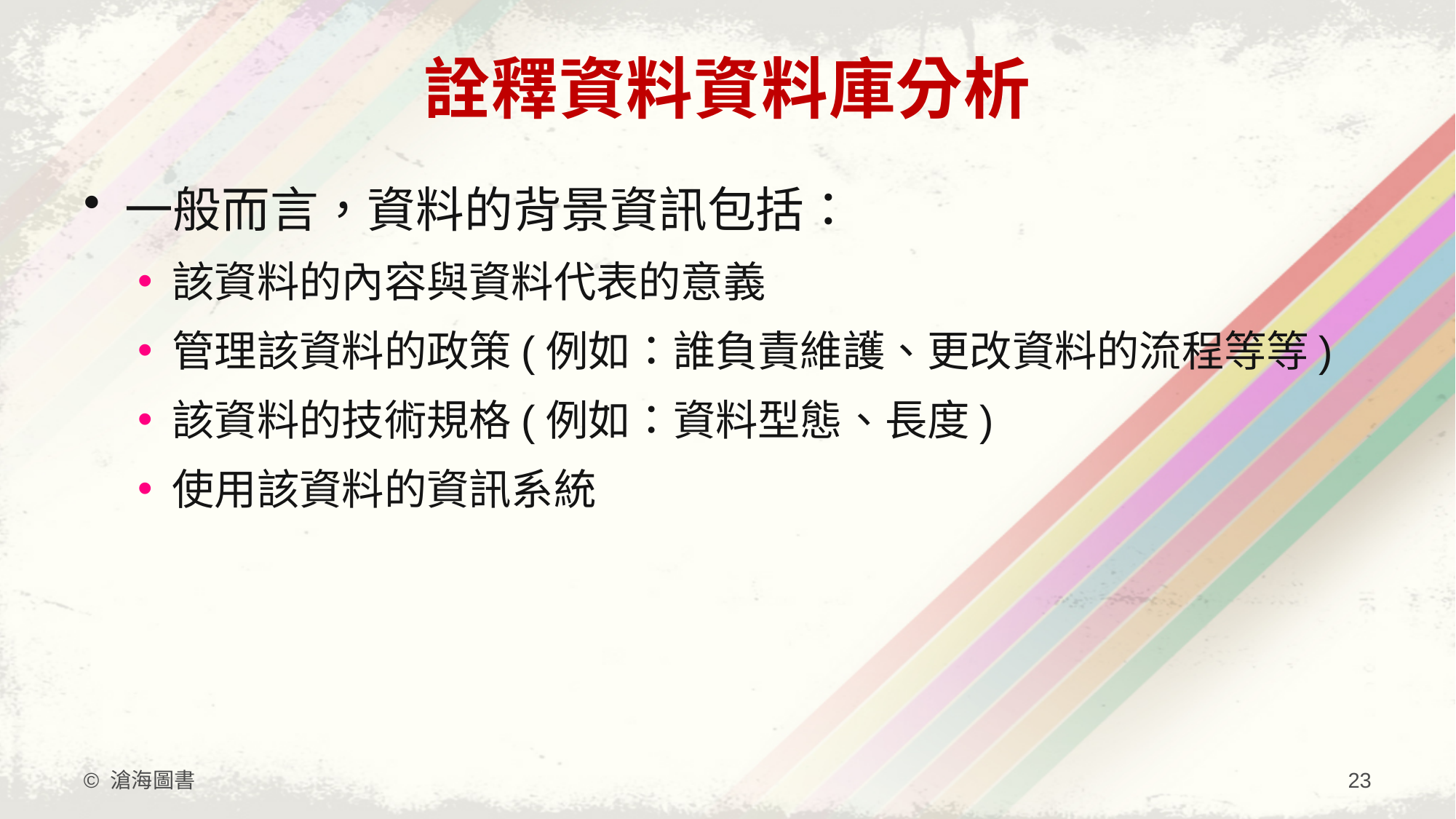

# 詮釋資料資料庫分析
一般而言，資料的背景資訊包括：
該資料的內容與資料代表的意義
管理該資料的政策(例如：誰負責維護、更改資料的流程等等)
該資料的技術規格(例如：資料型態、長度)
使用該資料的資訊系統
© 滄海圖書

23